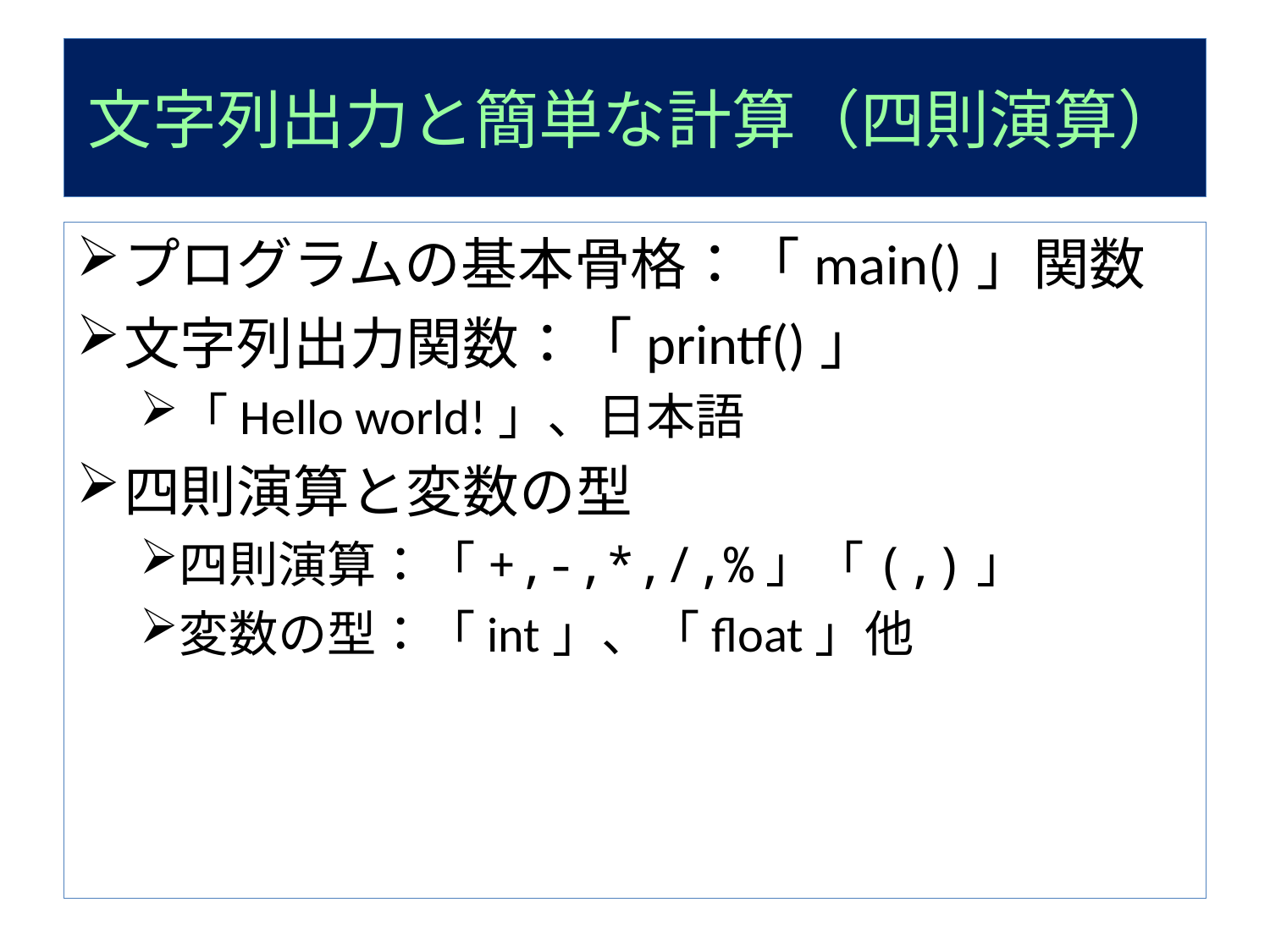

# 文字列出力と簡単な計算（四則演算）
プログラムの基本骨格：「main()」関数
文字列出力関数：「printf()」
「Hello world!」、日本語
四則演算と変数の型
四則演算：「+,-,*,/,%」「(,)」
変数の型：「int」、「float」他